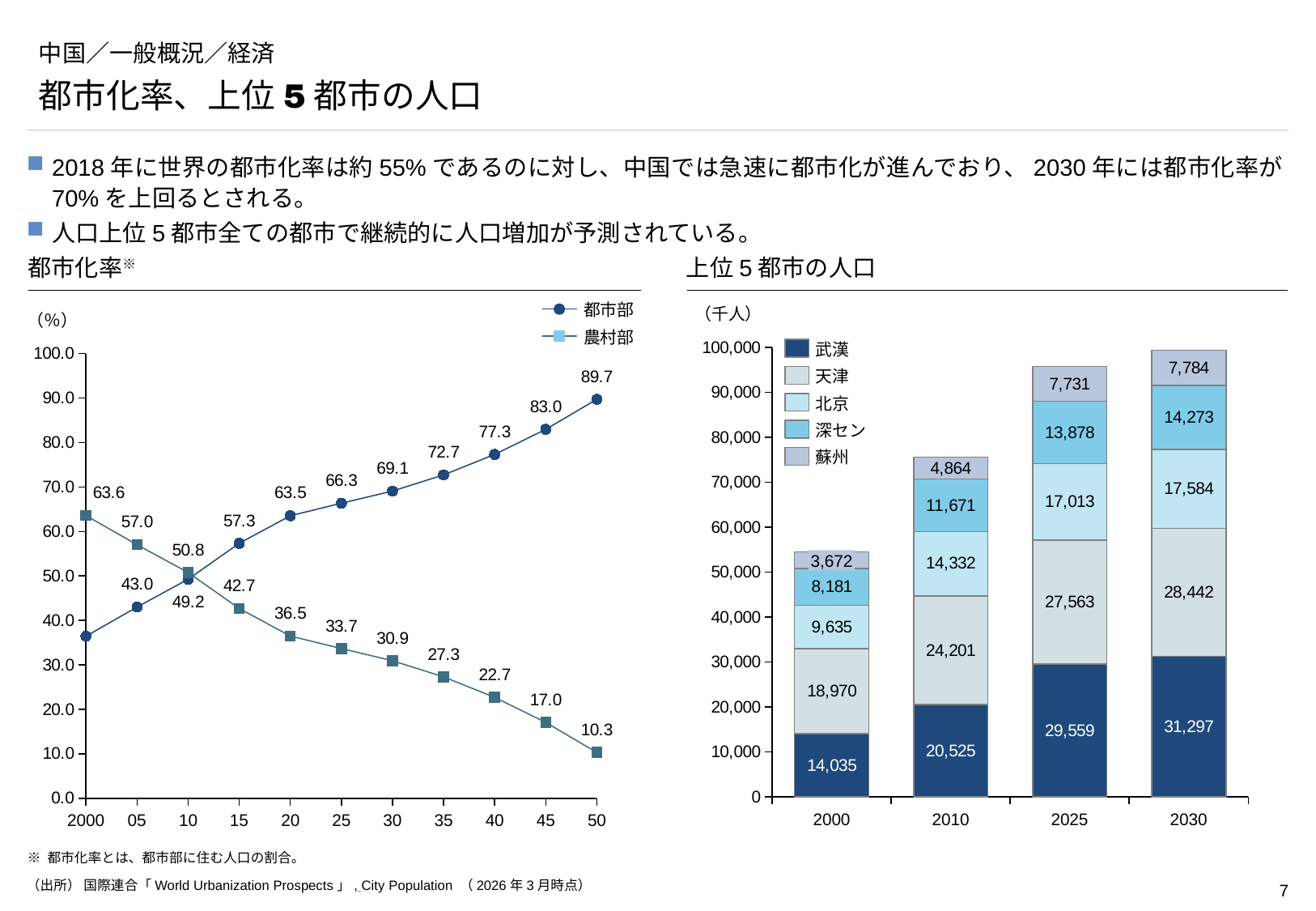

# 中国／一般概況／経済
都市化率、上位5都市の人口
2018年に世界の都市化率は約55%であるのに対し、中国では急速に都市化が進んでおり、2030年には都市化率が70%を上回るとされる。
人口上位5都市全ての都市で継続的に人口増加が予測されている。
都市化率※
上位5都市の人口
都市部
（千人）

（％）

### Chart

| Category |  |  |  |  |  |
|---|---|---|---|---|---|

### Chart

| Category |  |  |
|---|---|---|
農村部

武漢

天津

北京

深セン

蘇州

3,672
2000
2010
2025
2030
2000
05
10
15
20
25
30
35
40
45
50
※ 都市化率とは、都市部に住む人口の割合。
（出所） 国際連合「World Urbanization Prospects」, City Population （2026年3月時点）